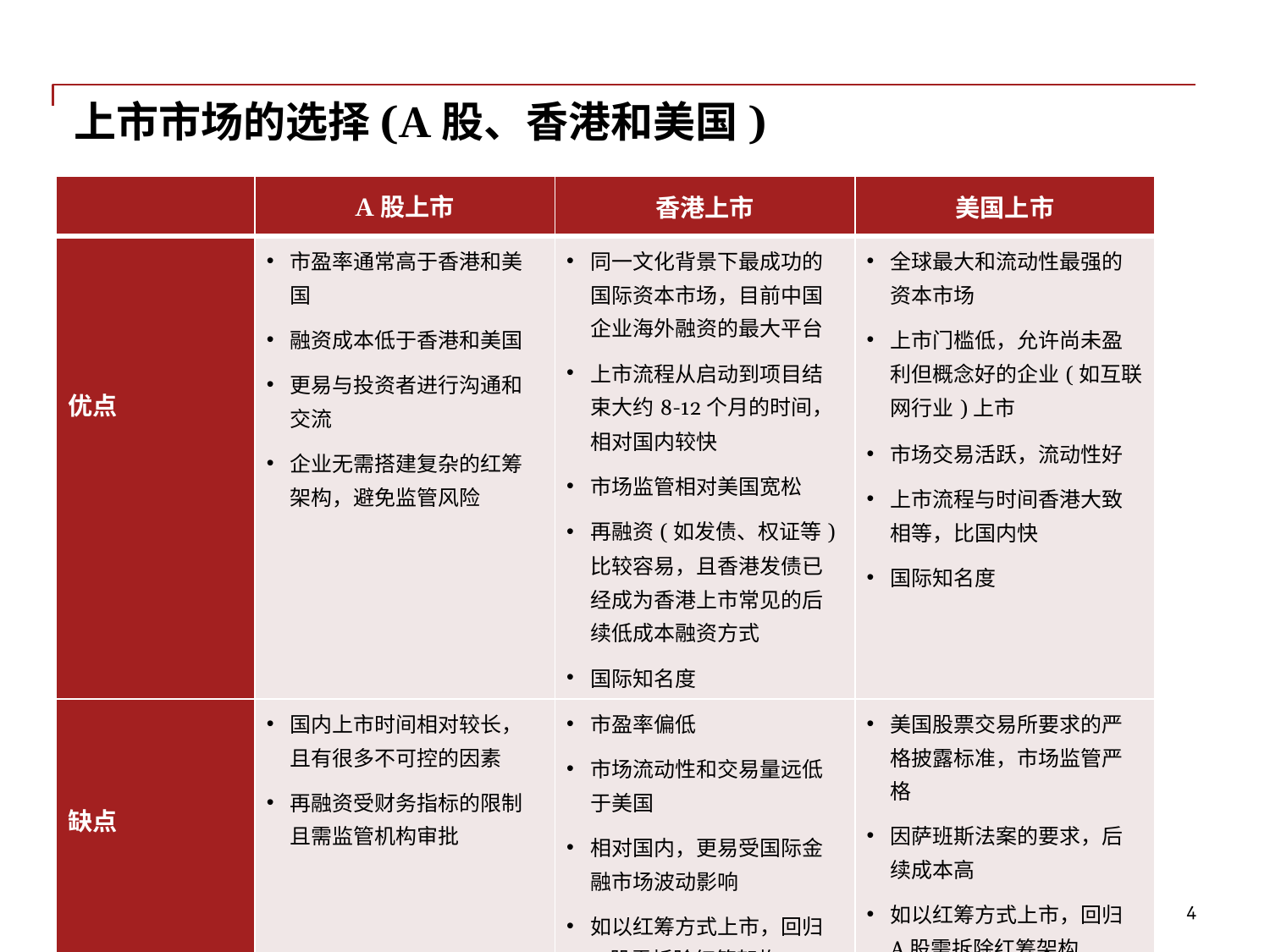

# 上市市场的选择(A股、香港和美国)
|  | A股上市 | 香港上市 | 美国上市 |
| --- | --- | --- | --- |
| 优点 | 市盈率通常高于香港和美国 融资成本低于香港和美国 更易与投资者进行沟通和交流 企业无需搭建复杂的红筹架构，避免监管风险 | 同一文化背景下最成功的国际资本市场，目前中国企业海外融资的最大平台 上市流程从启动到项目结束大约8-12个月的时间，相对国内较快 市场监管相对美国宽松 再融资(如发债、权证等)比较容易，且香港发债已经成为香港上市常见的后续低成本融资方式 国际知名度 | 全球最大和流动性最强的资本市场 上市门槛低，允许尚未盈利但概念好的企业(如互联网行业)上市 市场交易活跃，流动性好 上市流程与时间香港大致相等，比国内快 国际知名度 |
| 缺点 | 国内上市时间相对较长，且有很多不可控的因素 再融资受财务指标的限制且需监管机构审批 | 市盈率偏低 市场流动性和交易量远低于美国 相对国内，更易受国际金融市场波动影响 如以红筹方式上市，回归A股需拆除红筹架构 | 美国股票交易所要求的严格披露标准，市场监管严格 因萨班斯法案的要求，后续成本高 如以红筹方式上市，回归A股需拆除红筹架构 |

4